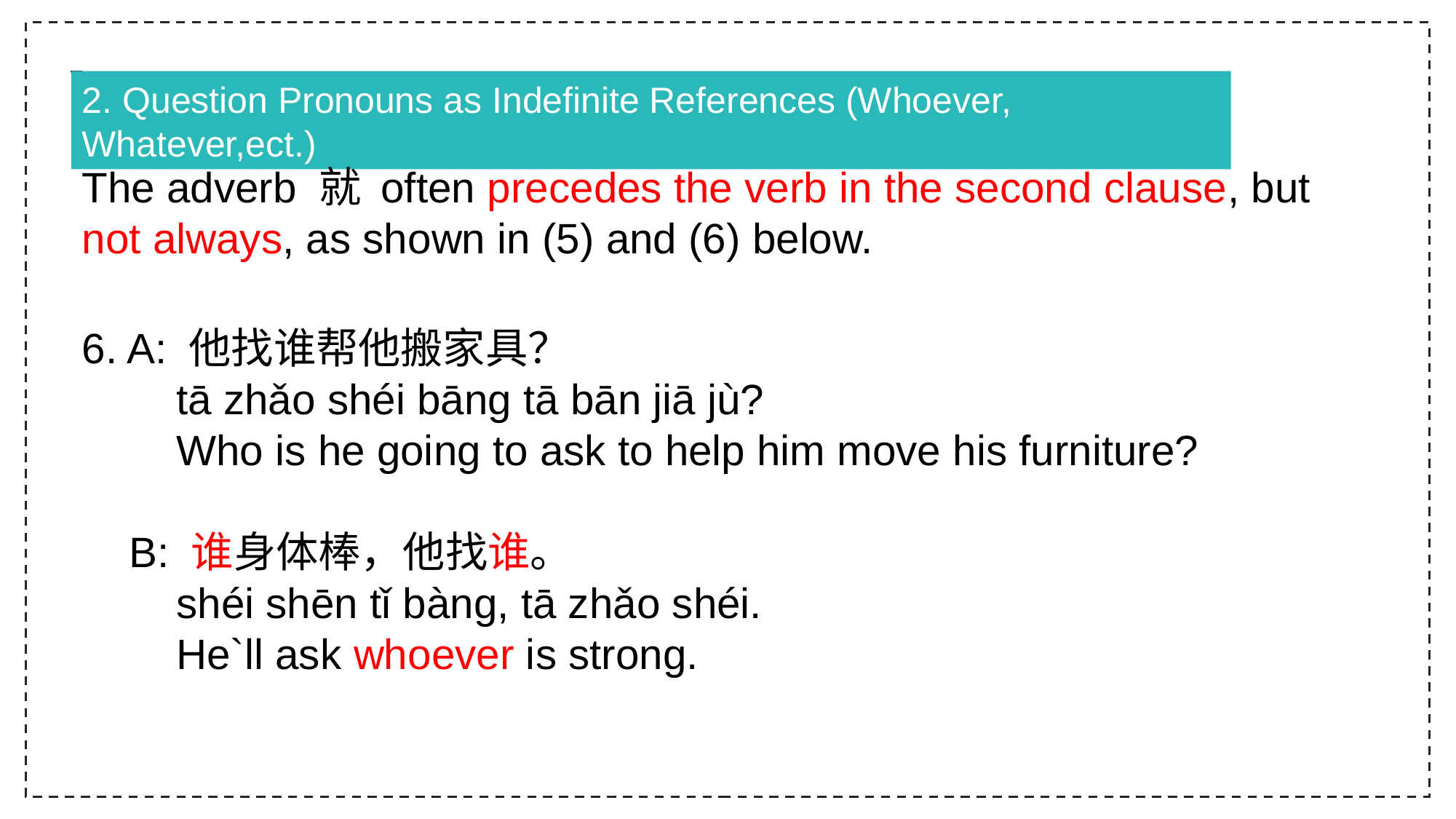

2. Question Pronouns as Indefinite References (Whoever, Whatever,ect.)
The adverb 就 often precedes the verb in the second clause, but not always, as shown in (5) and (6) below.
6. A: 他找谁帮他搬家具？
        tā zhǎo shéi bāng tā bān jiā jù?
        Who is he going to ask to help him move his furniture?

    B: 谁身体棒，他找谁。
        shéi shēn tǐ bàng, tā zhǎo shéi.
        He`ll ask whoever is strong.